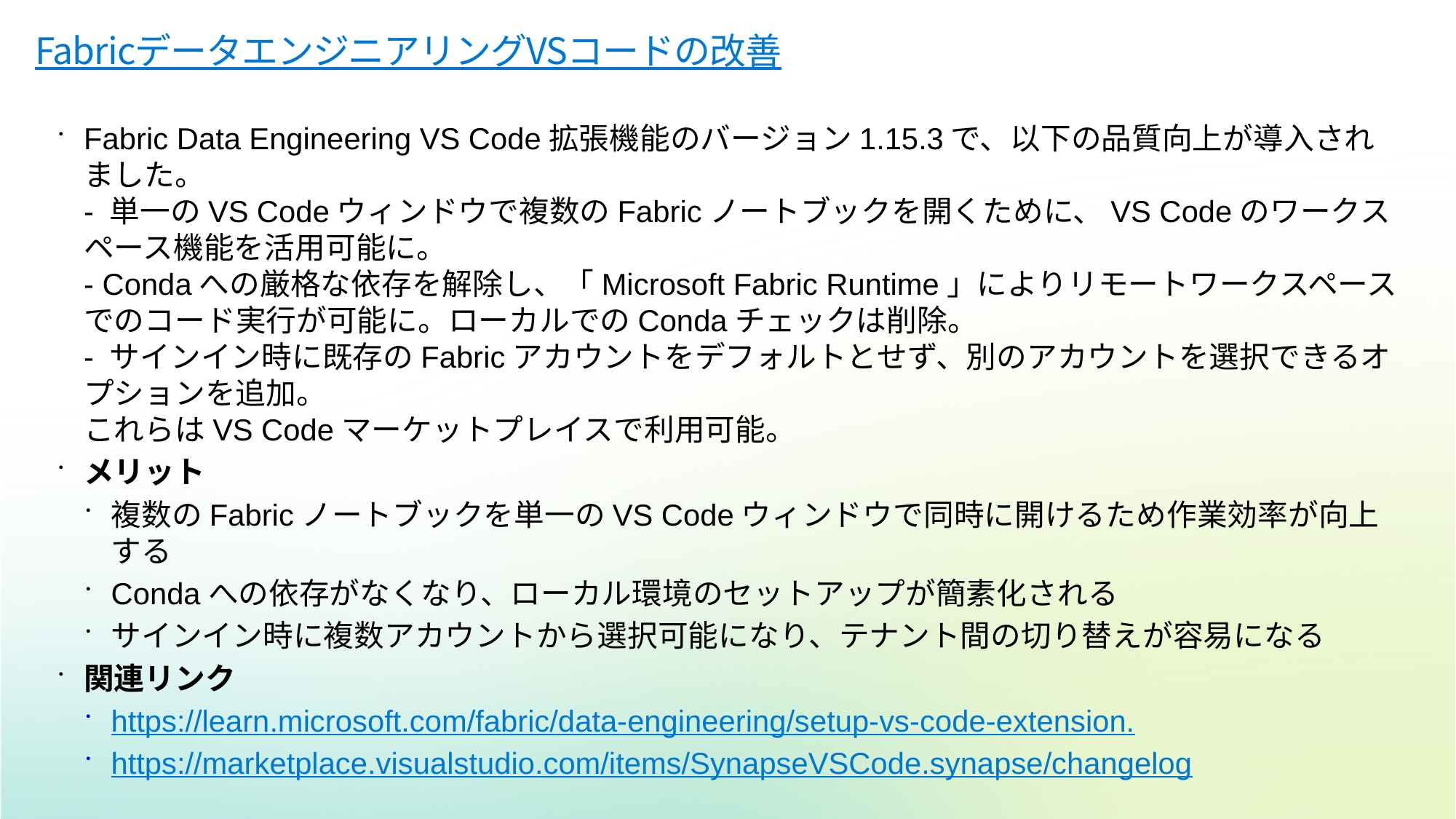

# FabricデータエンジニアリングVSコードの改善
Fabric Data Engineering VS Code拡張機能のバージョン1.15.3で、以下の品質向上が導入されました。
- 単一のVS Codeウィンドウで複数のFabricノートブックを開くために、VS Codeのワークスペース機能を活用可能に。
- Condaへの厳格な依存を解除し、「Microsoft Fabric Runtime」によりリモートワークスペースでのコード実行が可能に。ローカルでのCondaチェックは削除。
- サインイン時に既存のFabricアカウントをデフォルトとせず、別のアカウントを選択できるオプションを追加。
これらはVS Codeマーケットプレイスで利用可能。
メリット
複数のFabricノートブックを単一のVS Codeウィンドウで同時に開けるため作業効率が向上する
Condaへの依存がなくなり、ローカル環境のセットアップが簡素化される
サインイン時に複数アカウントから選択可能になり、テナント間の切り替えが容易になる
関連リンク
https://learn.microsoft.com/fabric/data-engineering/setup-vs-code-extension.
https://marketplace.visualstudio.com/items/SynapseVSCode.synapse/changelog